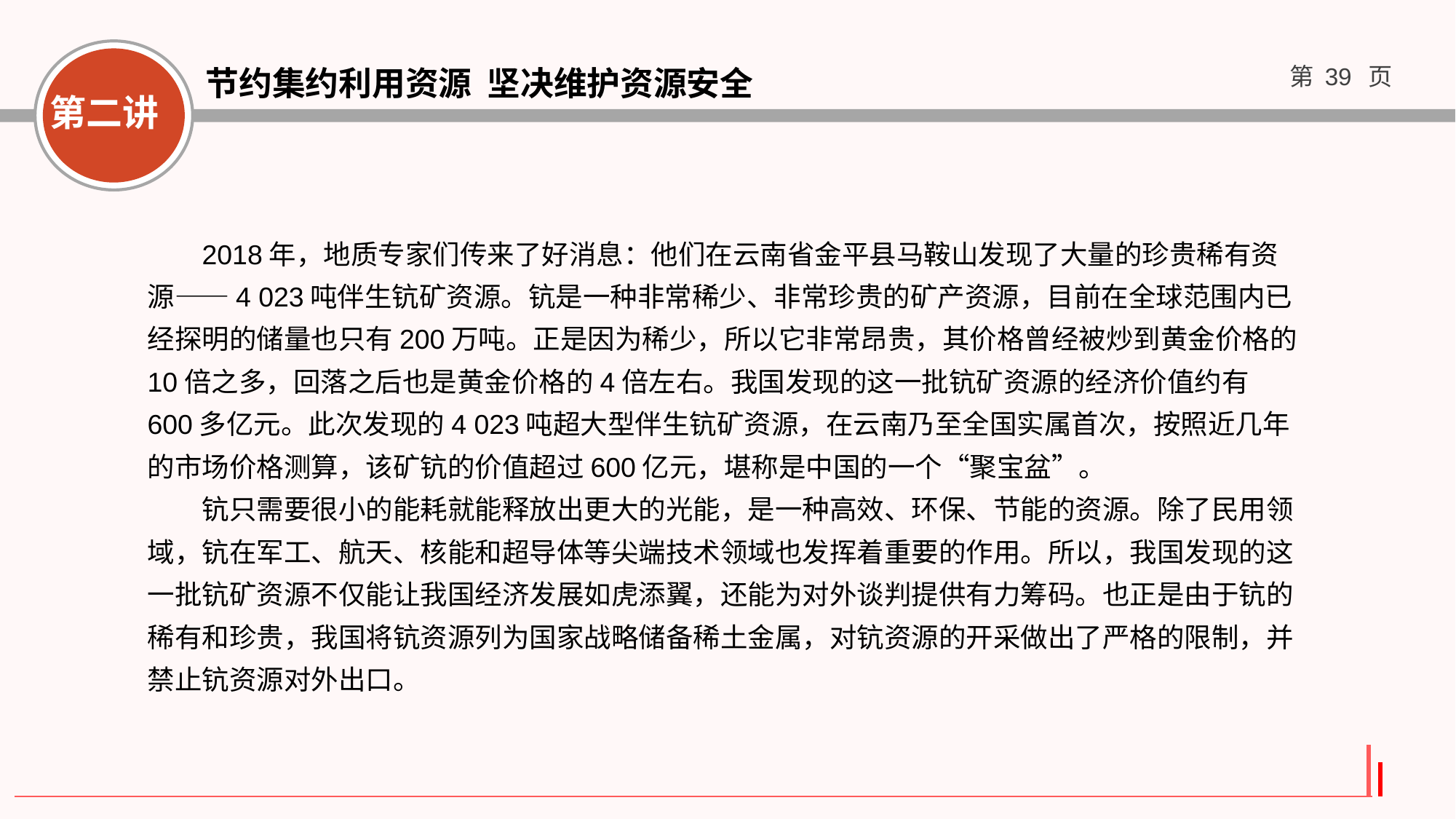

2018年，地质专家们传来了好消息：他们在云南省金平县马鞍山发现了大量的珍贵稀有资源——4 023吨伴生钪矿资源。钪是一种非常稀少、非常珍贵的矿产资源，目前在全球范围内已经探明的储量也只有200万吨。正是因为稀少，所以它非常昂贵，其价格曾经被炒到黄金价格的10倍之多，回落之后也是黄金价格的4倍左右。我国发现的这一批钪矿资源的经济价值约有600多亿元。此次发现的4 023吨超大型伴生钪矿资源，在云南乃至全国实属首次，按照近几年的市场价格测算，该矿钪的价值超过600亿元，堪称是中国的一个“聚宝盆”。
钪只需要很小的能耗就能释放出更大的光能，是一种高效、环保、节能的资源。除了民用领域，钪在军工、航天、核能和超导体等尖端技术领域也发挥着重要的作用。所以，我国发现的这一批钪矿资源不仅能让我国经济发展如虎添翼，还能为对外谈判提供有力筹码。也正是由于钪的稀有和珍贵，我国将钪资源列为国家战略储备稀土金属，对钪资源的开采做出了严格的限制，并禁止钪资源对外出口。